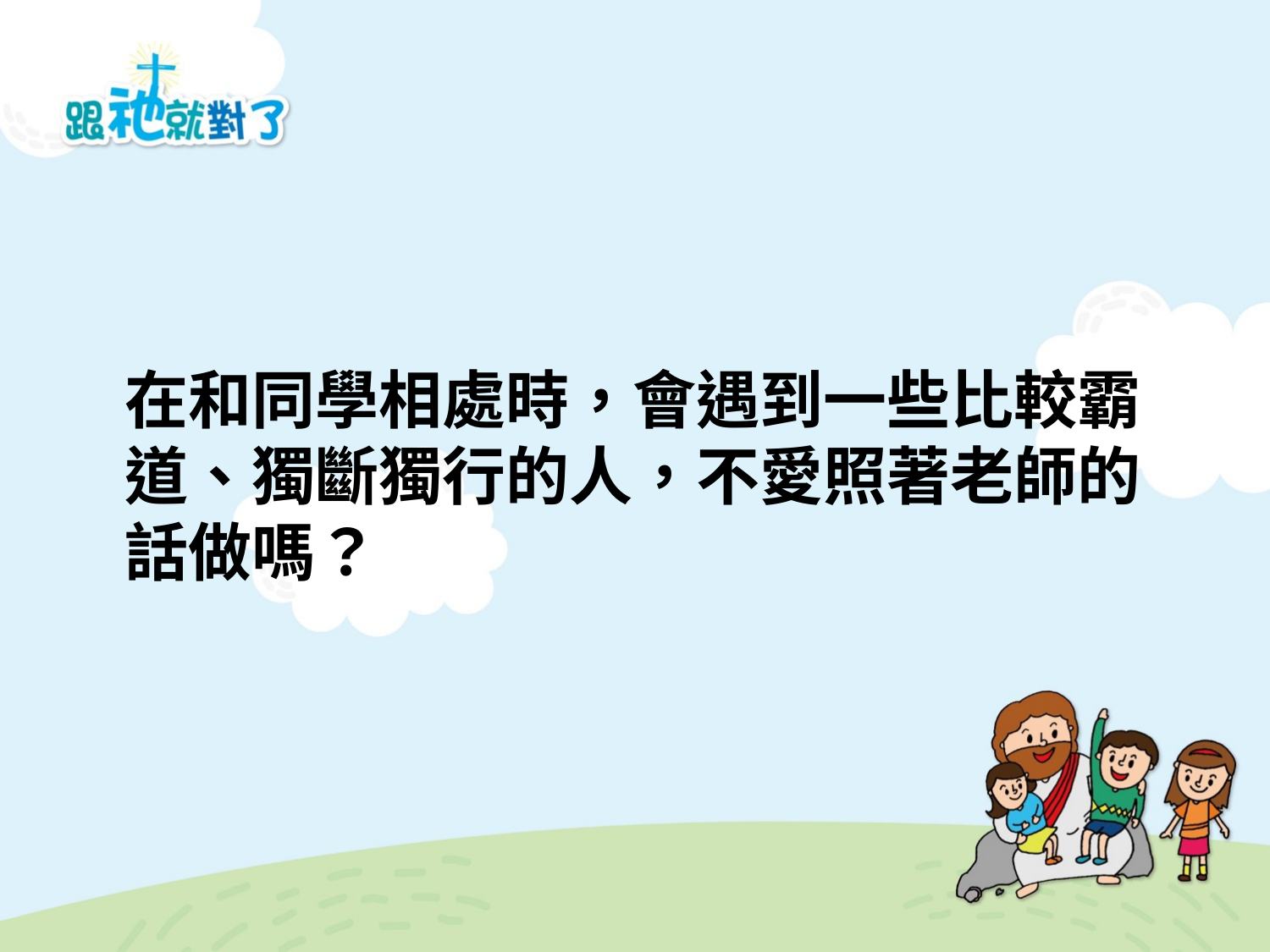

在和同學相處時，會遇到一些比較霸道、獨斷獨行的人，不愛照著老師的話做嗎？